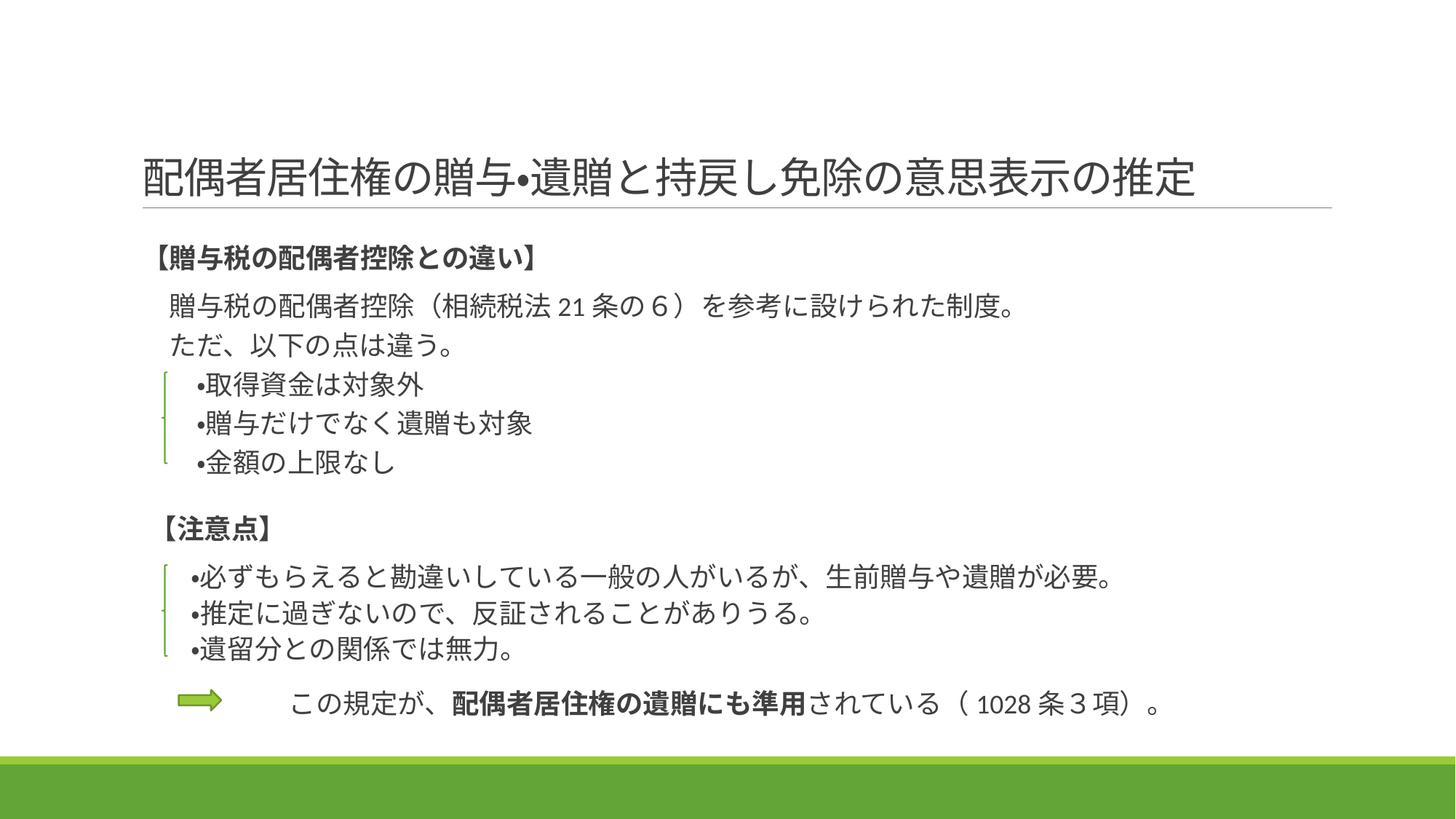

# 配偶者居住権の贈与・遺贈と持戻し免除の意思表示の推定
【贈与税の配偶者控除との違い】
　贈与税の配偶者控除（相続税法21条の６）を参考に設けられた制度。
　ただ、以下の点は違う。
　　・取得資金は対象外
　　・贈与だけでなく遺贈も対象
　　・金額の上限なし
  【注意点】
　・必ずもらえると勘違いしている一般の人がいるが、生前贈与や遺贈が必要。
　・推定に過ぎないので、反証されることがありうる。
　・遺留分との関係では無力。
　　　　　この規定が、配偶者居住権の遺贈にも準用されている（1028条３項）。